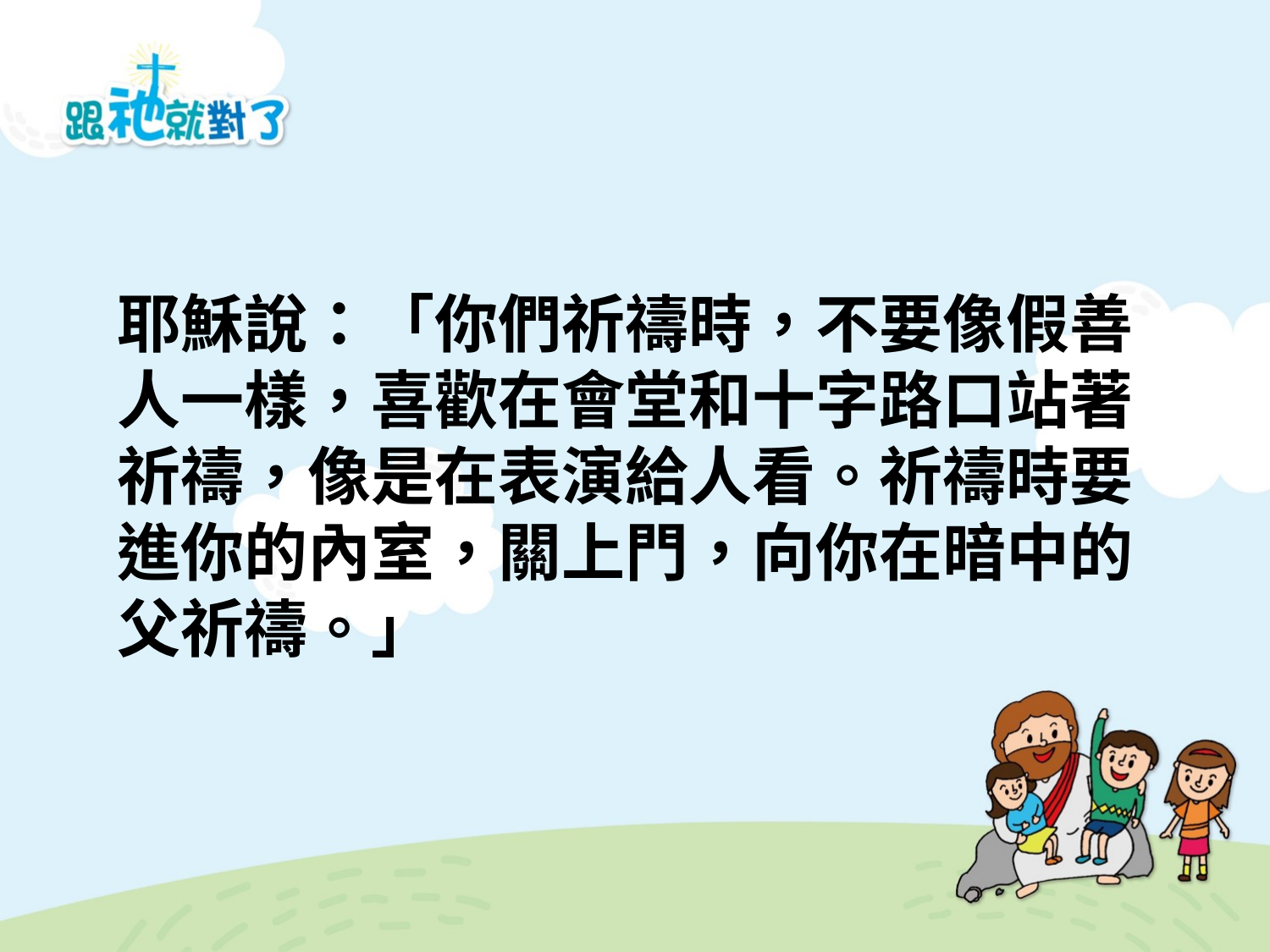

耶穌說：「你們祈禱時，不要像假善人一樣，喜歡在會堂和十字路口站著祈禱，像是在表演給人看。祈禱時要進你的內室，關上門，向你在暗中的父祈禱。」